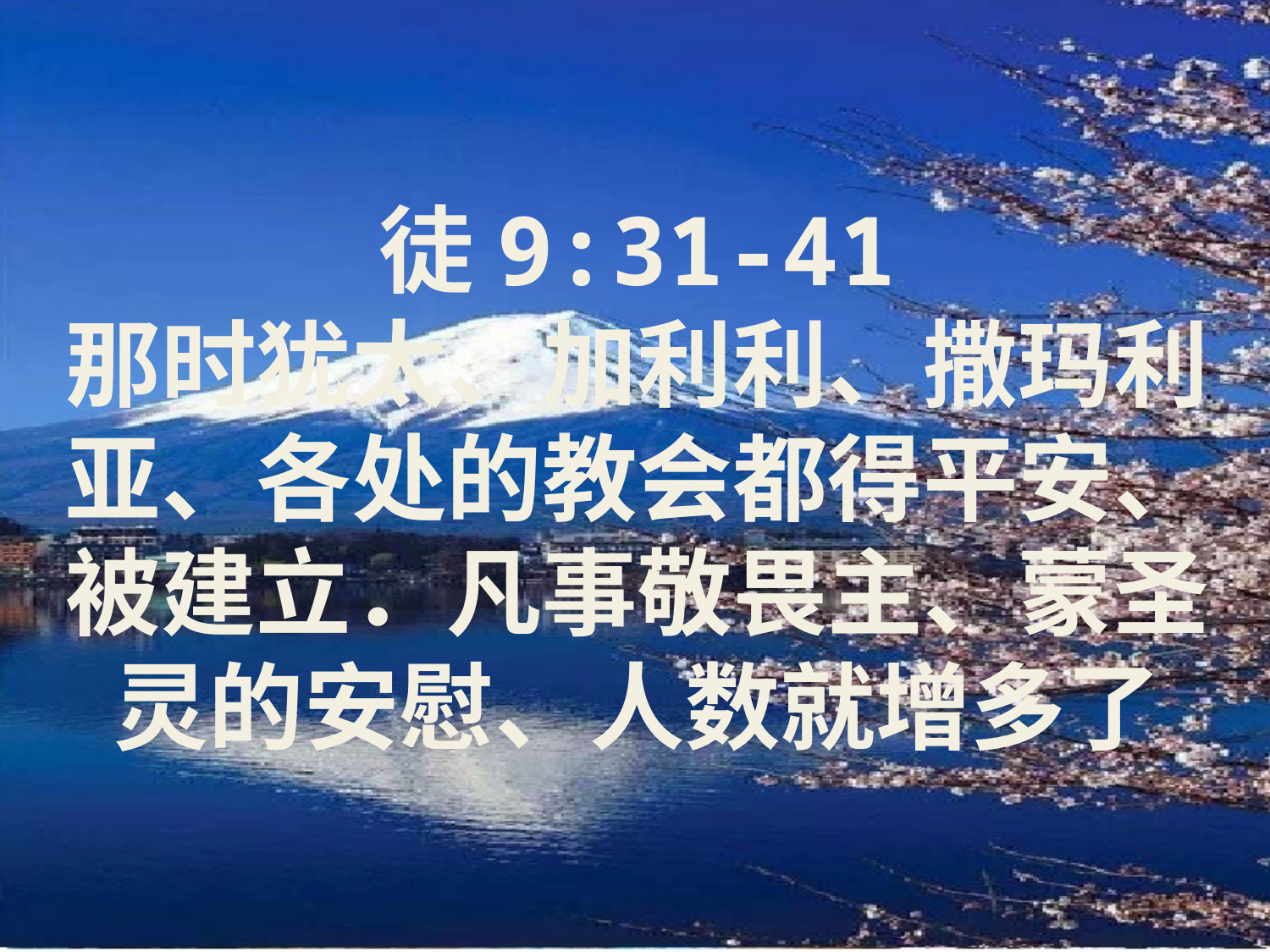

# 徒9:31-41 那时犹太、加利利、撒玛利亚、各处的教会都得平安、被建立．凡事敬畏主、蒙圣灵的安慰、人数就增多了